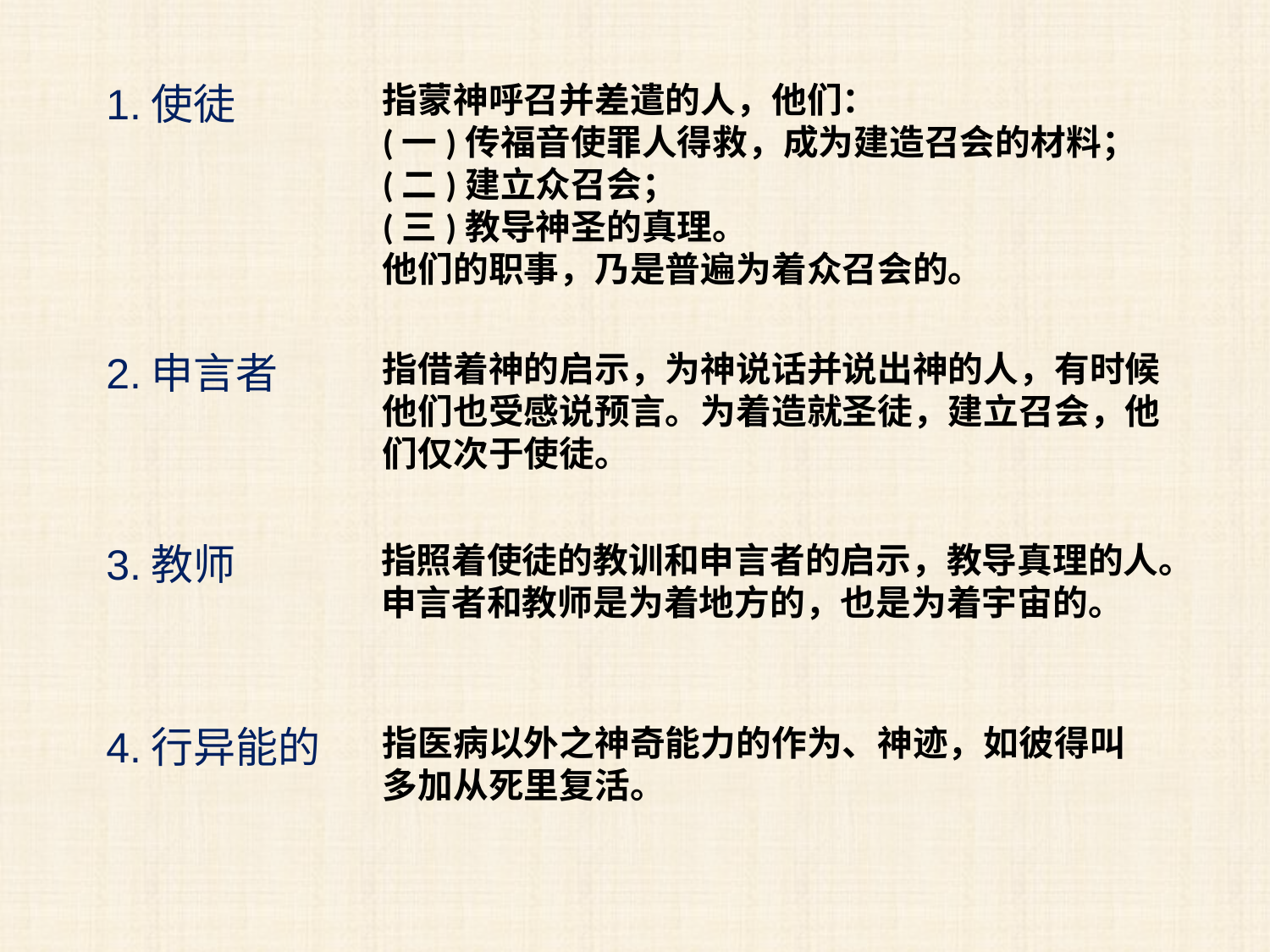

1.使徒
指蒙神呼召并差遣的人，他们：
(一)传福音使罪人得救，成为建造召会的材料；
(二)建立众召会；
(三)教导神圣的真理。
他们的职事，乃是普遍为着众召会的。
2.申言者
指借着神的启示，为神说话并说出神的人，有时候他们也受感说预言。为着造就圣徒，建立召会，他们仅次于使徒。
3.教师
指照着使徒的教训和申言者的启示，教导真理的人。申言者和教师是为着地方的，也是为着宇宙的。
4.行异能的
指医病以外之神奇能力的作为、神迹，如彼得叫多加从死里复活。